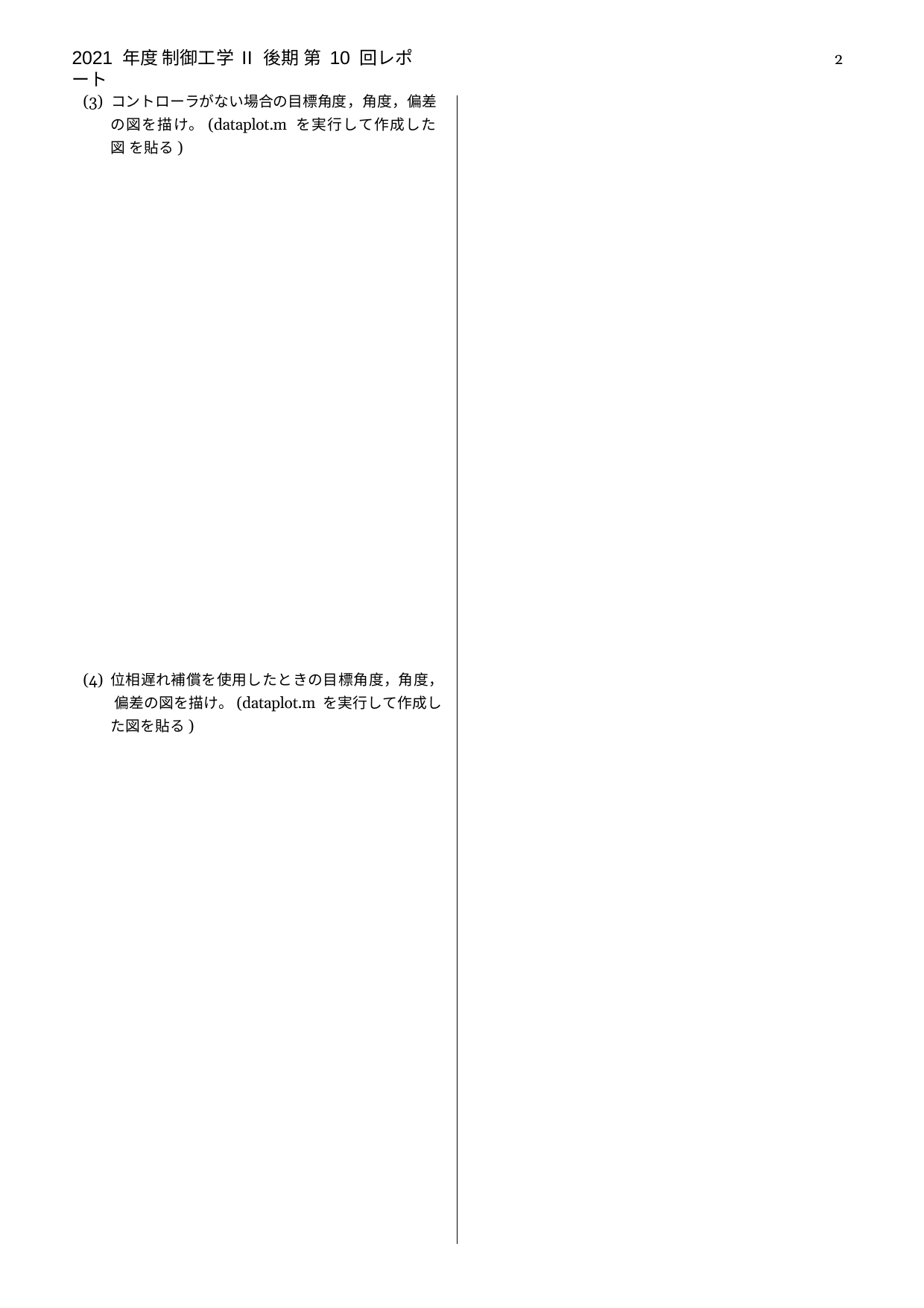

2021 年度 制御工学II 後期 第 10 回レポート
2
(3) コントローラがない場合の目標角度，角度，偏差 の図を描け。(dataplot.m を実行して作成した図 を貼る)

(4) 位相遅れ補償を使用したときの目標角度，角度，  偏差の図を描け。(dataplot.m を実行して作成し た図を貼る)